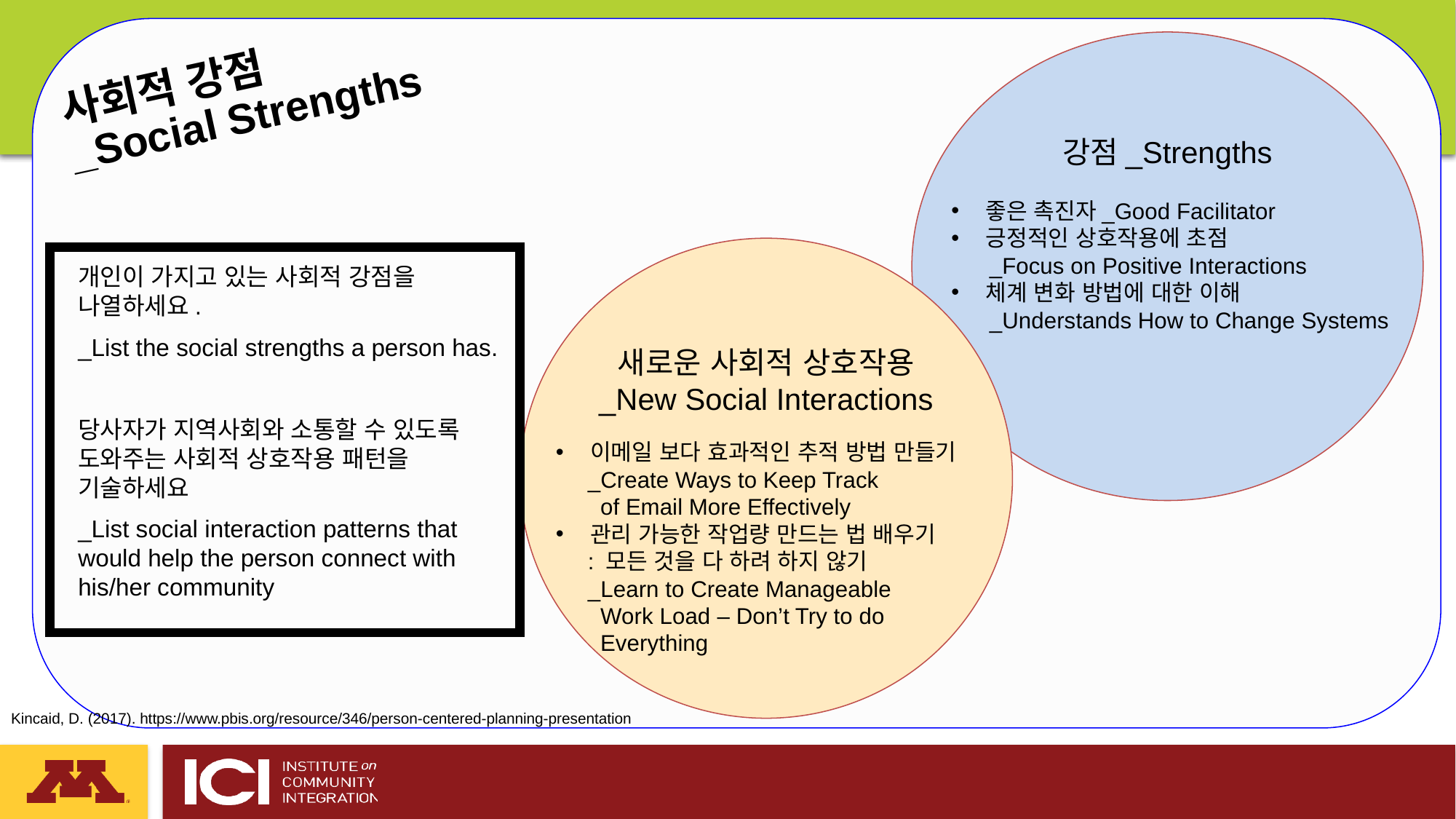

강점_Strengths

사회적 강점
_Social Strengths
좋은 촉진자_Good Facilitator
긍정적인 상호작용에 초점
      _Focus on Positive Interactions
체계 변화 방법에 대한 이해
      _Understands How to Change Systems
새로운 사회적 상호작용
_New Social Interactions

개인이 가지고 있는 사회적 강점을 나열하세요.
_List the social strengths a person has.

당사자가 지역사회와 소통할 수 있도록 도와주는 사회적 상호작용 패턴을 기술하세요
_List social interaction patterns that would help the person connect with his/her community
이메일 보다 효과적인 추적 방법 만들기
     _Create Ways to Keep Track
       of Email More Effectively
관리 가능한 작업량 만드는 법 배우기
     : 모든 것을 다 하려 하지 않기
     _Learn to Create Manageable
       Work Load – Don’t Try to do
       Everything
Kincaid, D. (2017). https://www.pbis.org/resource/346/person-centered-planning-presentation